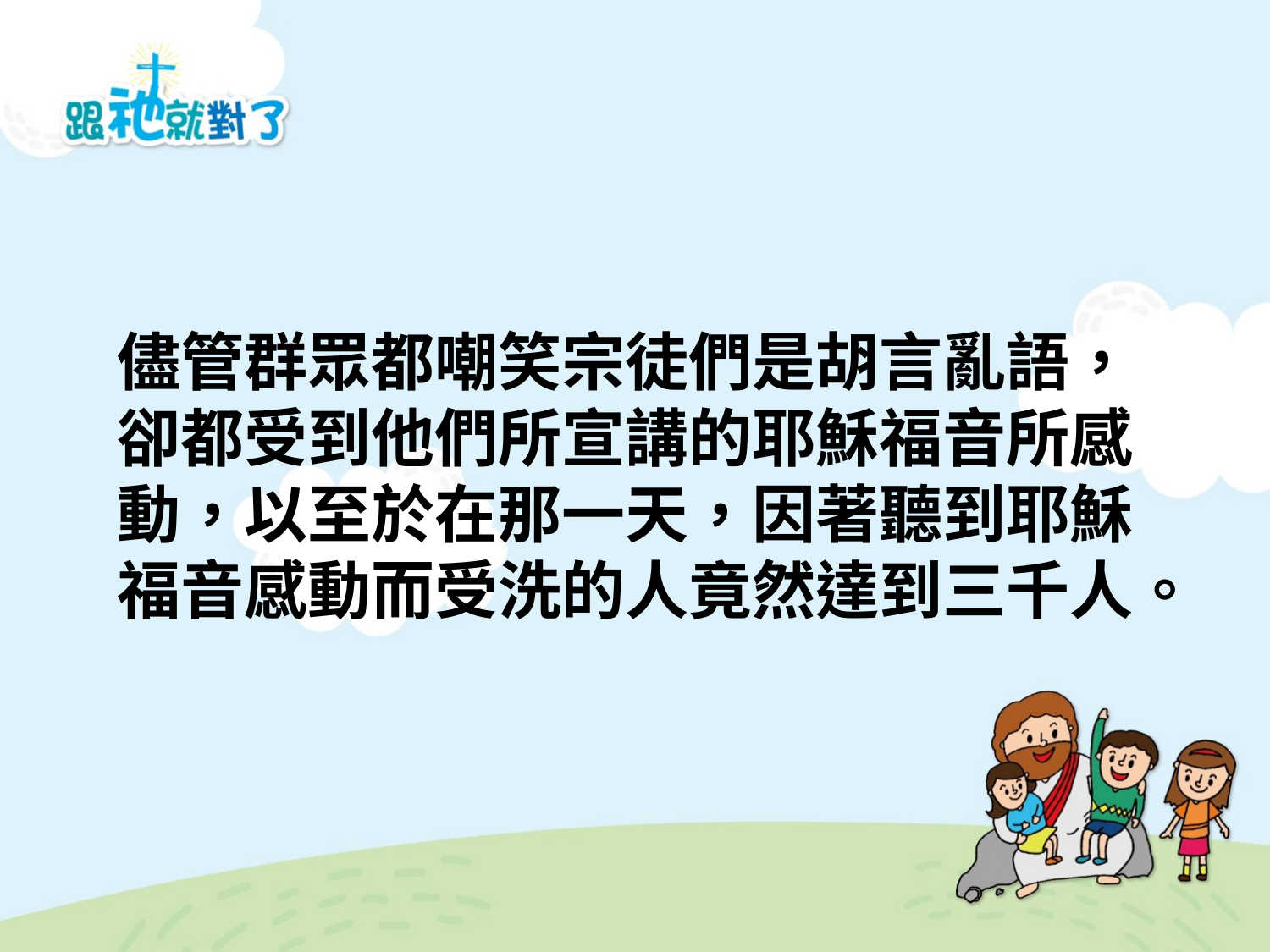

儘管群眾都嘲笑宗徒們是胡言亂語，卻都受到他們所宣講的耶穌福音所感動，以至於在那一天，因著聽到耶穌福音感動而受洗的人竟然達到三千人。